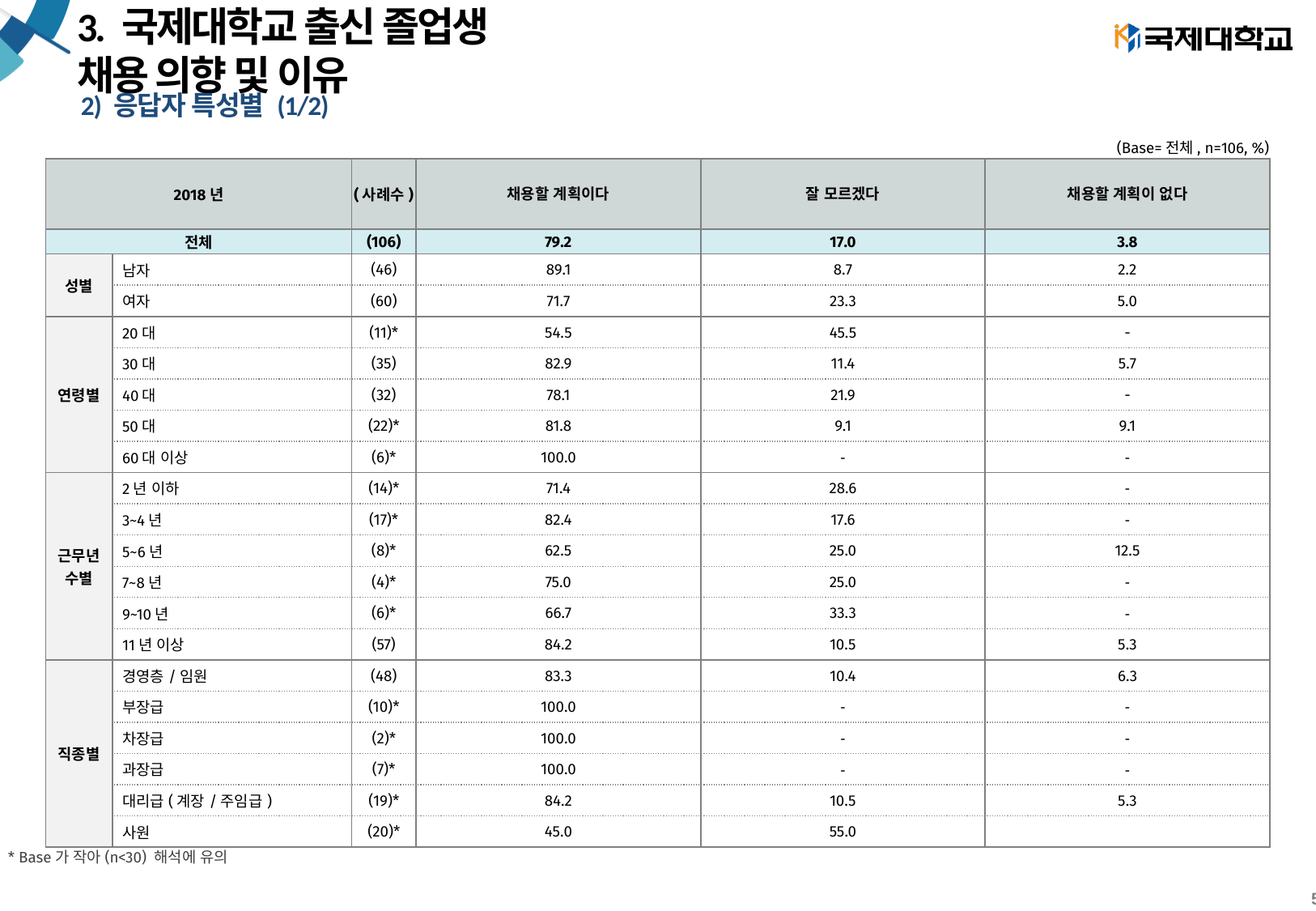

# 3. 국제대학교 출신 졸업생 채용 의향 및 이유
2) 응답자 특성별 (1/2)
(Base=전체, n=106, %)
| 2018년 |  | (사례수) | 채용할 계획이다 | 잘 모르겠다 | 채용할 계획이 없다 |
| --- | --- | --- | --- | --- | --- |
| 전체 |  | (106) | 79.2 | 17.0 | 3.8 |
| 성별 | 남자 | (46) | 89.1 | 8.7 | 2.2 |
|  | 여자 | (60) | 71.7 | 23.3 | 5.0 |
| 연령별 | 20대 | (11)\* | 54.5 | 45.5 | - |
|  | 30대 | (35) | 82.9 | 11.4 | 5.7 |
|  | 40대 | (32) | 78.1 | 21.9 | - |
|  | 50대 | (22)\* | 81.8 | 9.1 | 9.1 |
|  | 60대 이상 | (6)\* | 100.0 | - | - |
| 근무년 수별 | 2년 이하 | (14)\* | 71.4 | 28.6 | - |
|  | 3~4년 | (17)\* | 82.4 | 17.6 | - |
|  | 5~6년 | (8)\* | 62.5 | 25.0 | 12.5 |
|  | 7~8년 | (4)\* | 75.0 | 25.0 | - |
|  | 9~10년 | (6)\* | 66.7 | 33.3 | - |
|  | 11년 이상 | (57) | 84.2 | 10.5 | 5.3 |
| 직종별 | 경영층/임원 | (48) | 83.3 | 10.4 | 6.3 |
|  | 부장급 | (10)\* | 100.0 | - | - |
|  | 차장급 | (2)\* | 100.0 | - | - |
|  | 과장급 | (7)\* | 100.0 | - | - |
|  | 대리급(계장/주임급) | (19)\* | 84.2 | 10.5 | 5.3 |
|  | 사원 | (20)\* | 45.0 | 55.0 |  |
* Base가 작아(n<30) 해석에 유의